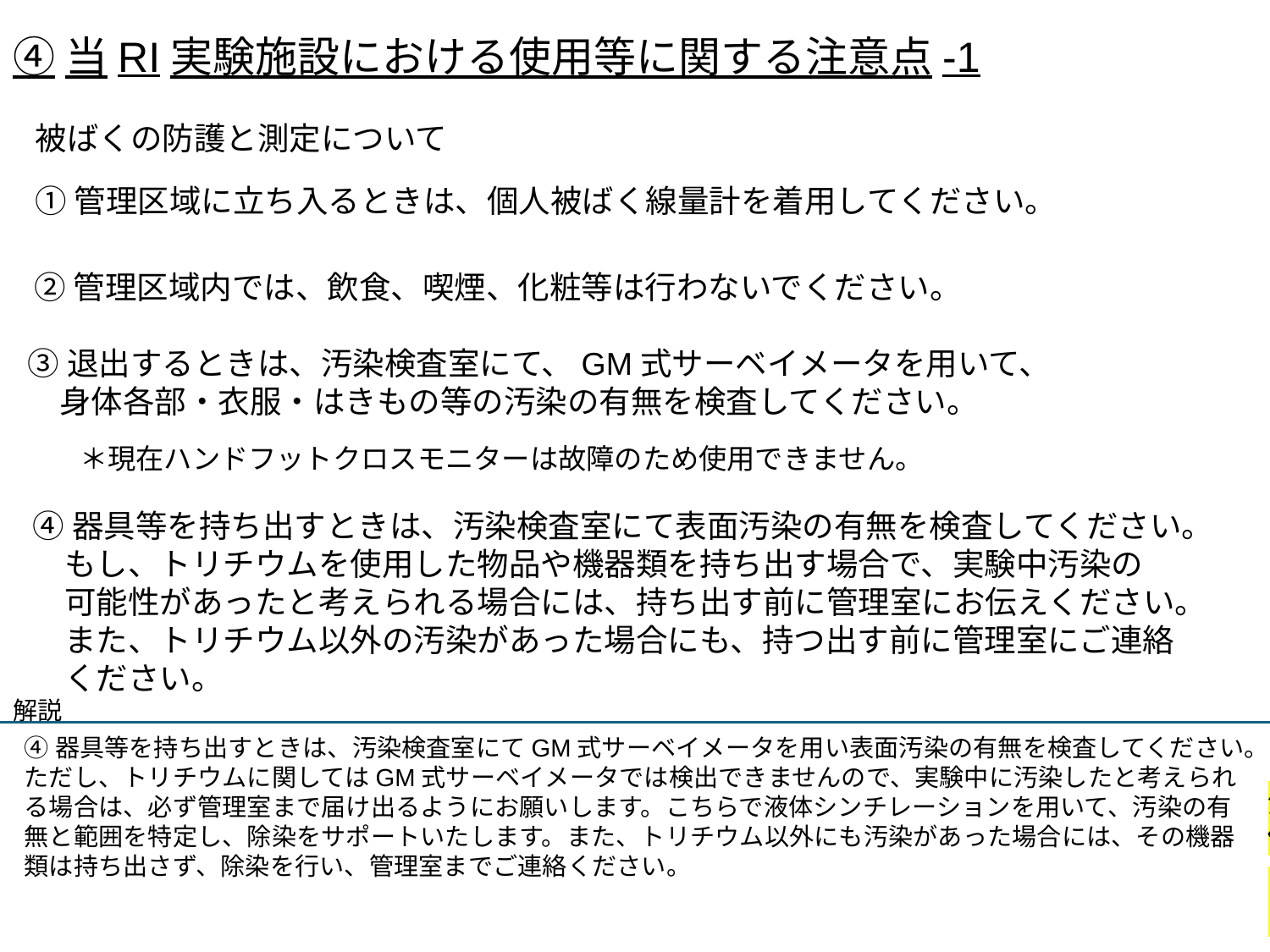

④当RI実験施設における使用等に関する注意点-1
被ばくの防護と測定について
①管理区域に立ち入るときは、個人被ばく線量計を着用してください。
②管理区域内では、飲食、喫煙、化粧等は行わないでください。
③退出するときは、汚染検査室にて、GM式サーベイメータを用いて、
　身体各部・衣服・はきもの等の汚染の有無を検査してください。
＊現在ハンドフットクロスモニターは故障のため使用できません。
④器具等を持ち出すときは、汚染検査室にて表面汚染の有無を検査してください。
　もし、トリチウムを使用した物品や機器類を持ち出す場合で、実験中汚染の
　可能性があったと考えられる場合には、持ち出す前に管理室にお伝えください。
　また、トリチウム以外の汚染があった場合にも、持つ出す前に管理室にご連絡
　ください。

解説
④器具等を持ち出すときは、汚染検査室にてGM式サーベイメータを用い表面汚染の有無を検査してください。ただし、トリチウムに関してはGM式サーベイメータでは検出できませんので、実験中に汚染したと考えられる場合は、必ず管理室まで届け出るようにお願いします。こちらで液体シンチレーションを用いて、汚染の有無と範囲を特定し、除染をサポートいたします。また、トリチウム以外にも汚染があった場合には、その機器類は持ち出さず、除染を行い、管理室までご連絡ください。

汚染検査は利用者責任で行ってもらっている。
依頼があればこちらで代行も可。
OKです．トリチウムの汚染に関しては，汚染したという申告があった場合のみ，
こちらで液シンでチェックするようにしましょうか．あとは除染の手伝い．